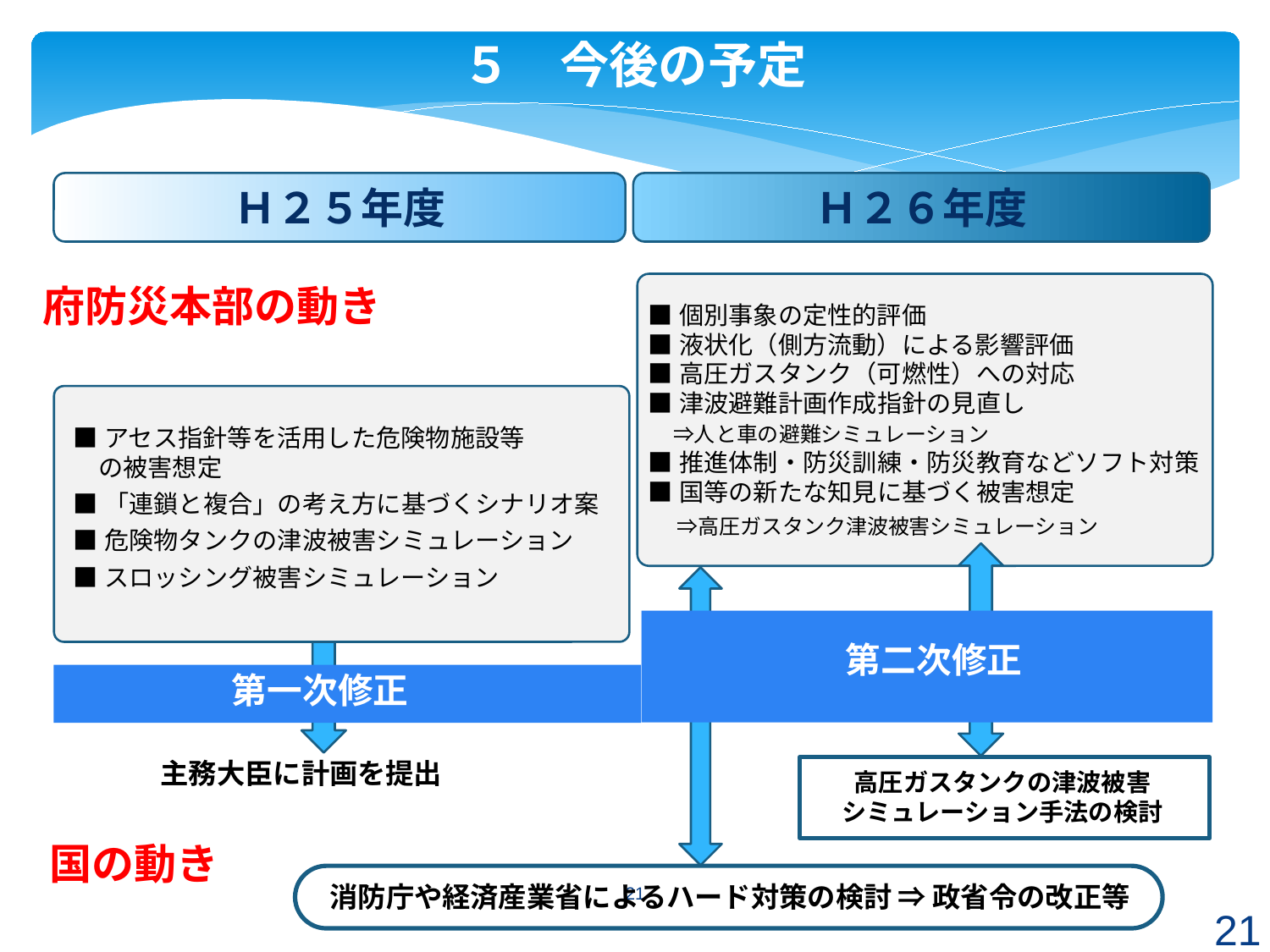

５　今後の予定

Ｈ２６年度
Ｈ２５年度
府防災本部の動き

■個別事象の定性的評価
■液状化（側方流動）による影響評価
■高圧ガスタンク（可燃性）への対応
■津波避難計画作成指針の見直し
　⇒人と車の避難シミュレーション
■推進体制・防災訓練・防災教育などソフト対策
■国等の新たな知見に基づく被害想定
　⇒高圧ガスタンク津波被害シミュレーション

■アセス指針等を活用した危険物施設等
　の被害想定
■「連鎖と複合」の考え方に基づくシナリオ案
■危険物タンクの津波被害シミュレーション
■スロッシング被害シミュレーション

第二次修正
第一次修正
主務大臣に計画を提出

高圧ガスタンクの津波被害
シミュレーション手法の検討
国の動き

21
消防庁や経済産業省によるハード対策の検討 ⇒ 政省令の改正等
21